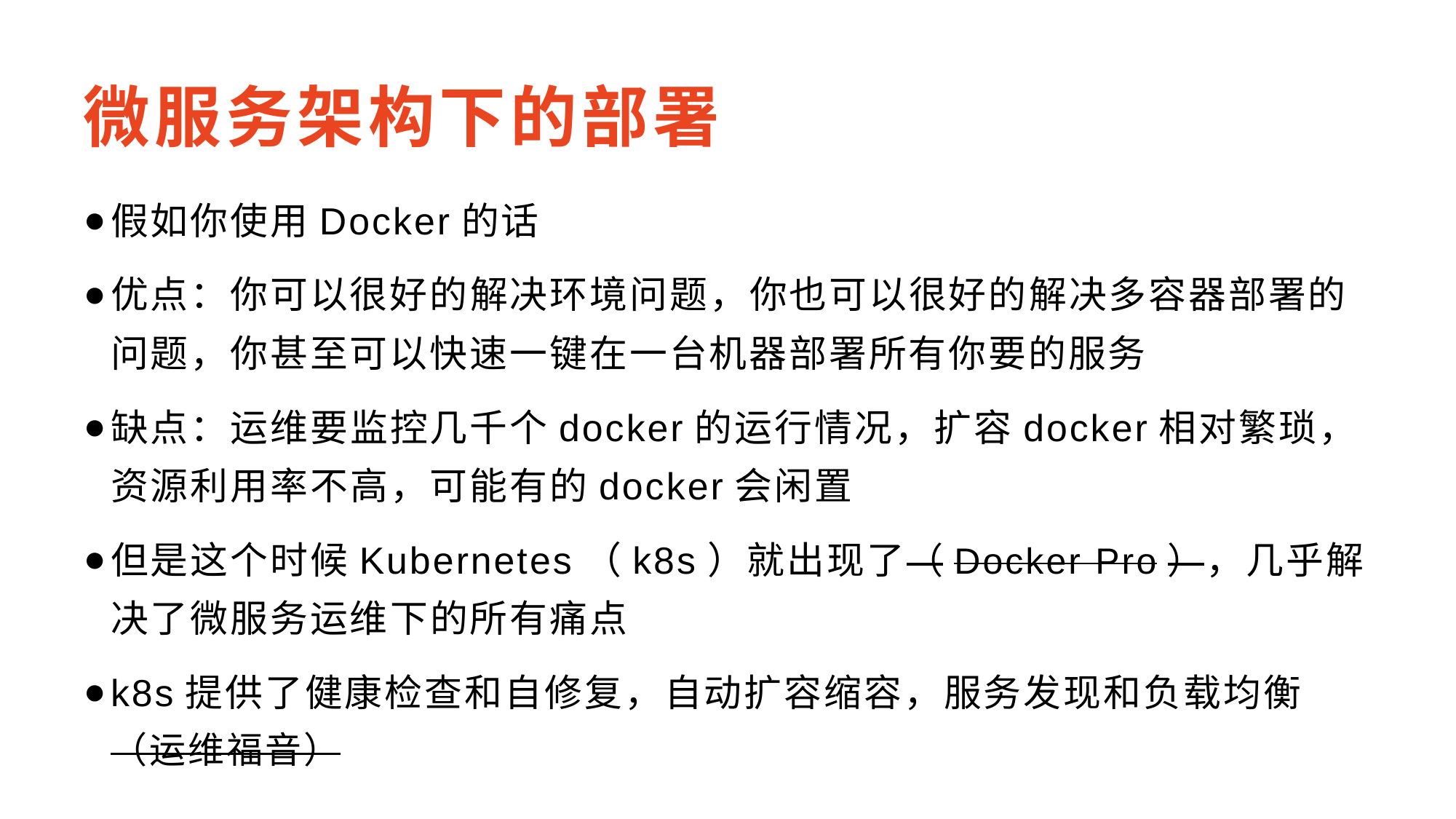

# 微服务架构下的部署
假如你使用Docker的话
优点：你可以很好的解决环境问题，你也可以很好的解决多容器部署的问题，你甚至可以快速一键在一台机器部署所有你要的服务
缺点：运维要监控几千个docker的运行情况，扩容docker相对繁琐，资源利用率不高，可能有的docker会闲置
但是这个时候Kubernetes（k8s）就出现了（Docker Pro），几乎解决了微服务运维下的所有痛点
k8s提供了健康检查和自修复，自动扩容缩容，服务发现和负载均衡（运维福音）